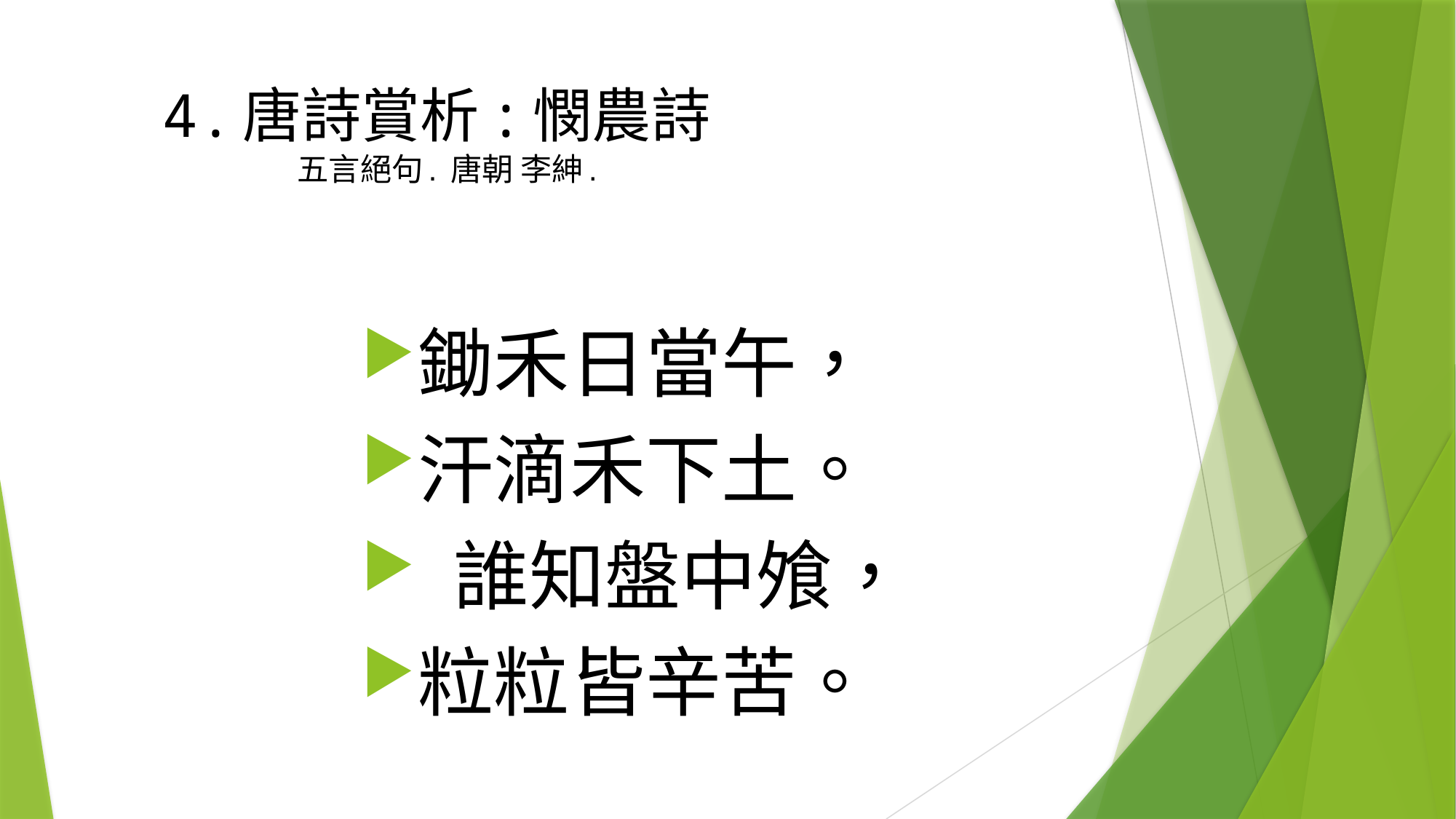

# 4.唐詩賞析:憫農詩 五言絕句. 唐朝 李紳.
鋤禾日當午，
汗滴禾下土。
 誰知盤中飧，
粒粒皆辛苦。